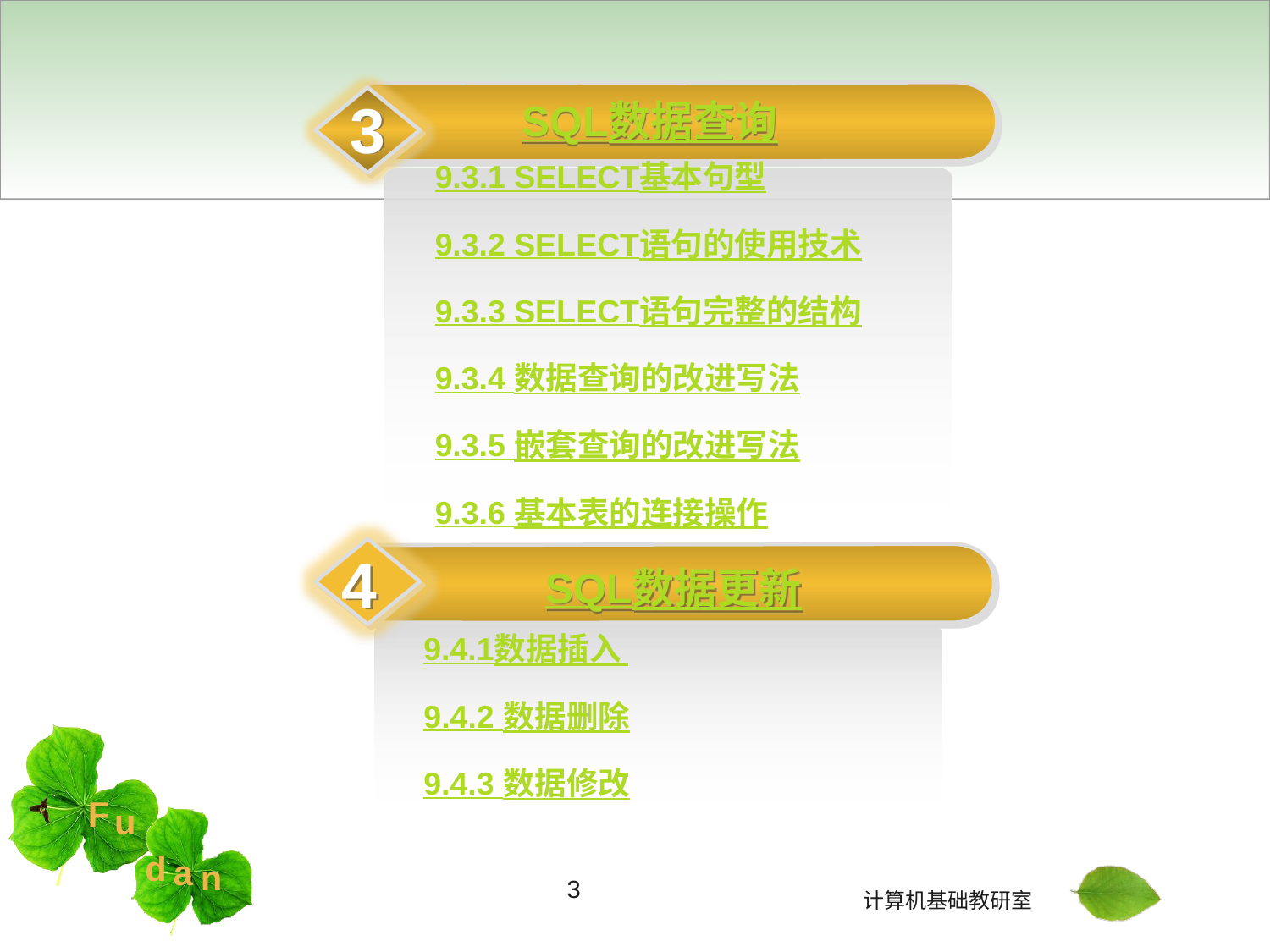

3

SQL数据查询
9.3.1 SELECT基本句型
9.3.2 SELECT语句的使用技术
9.3.3 SELECT语句完整的结构
9.3.4 数据查询的改进写法
9.3.5 嵌套查询的改进写法
9.3.6 基本表的连接操作
4

SQL数据更新
9.4.1数据插入
9.4.2 数据删除
9.4.3 数据修改
3